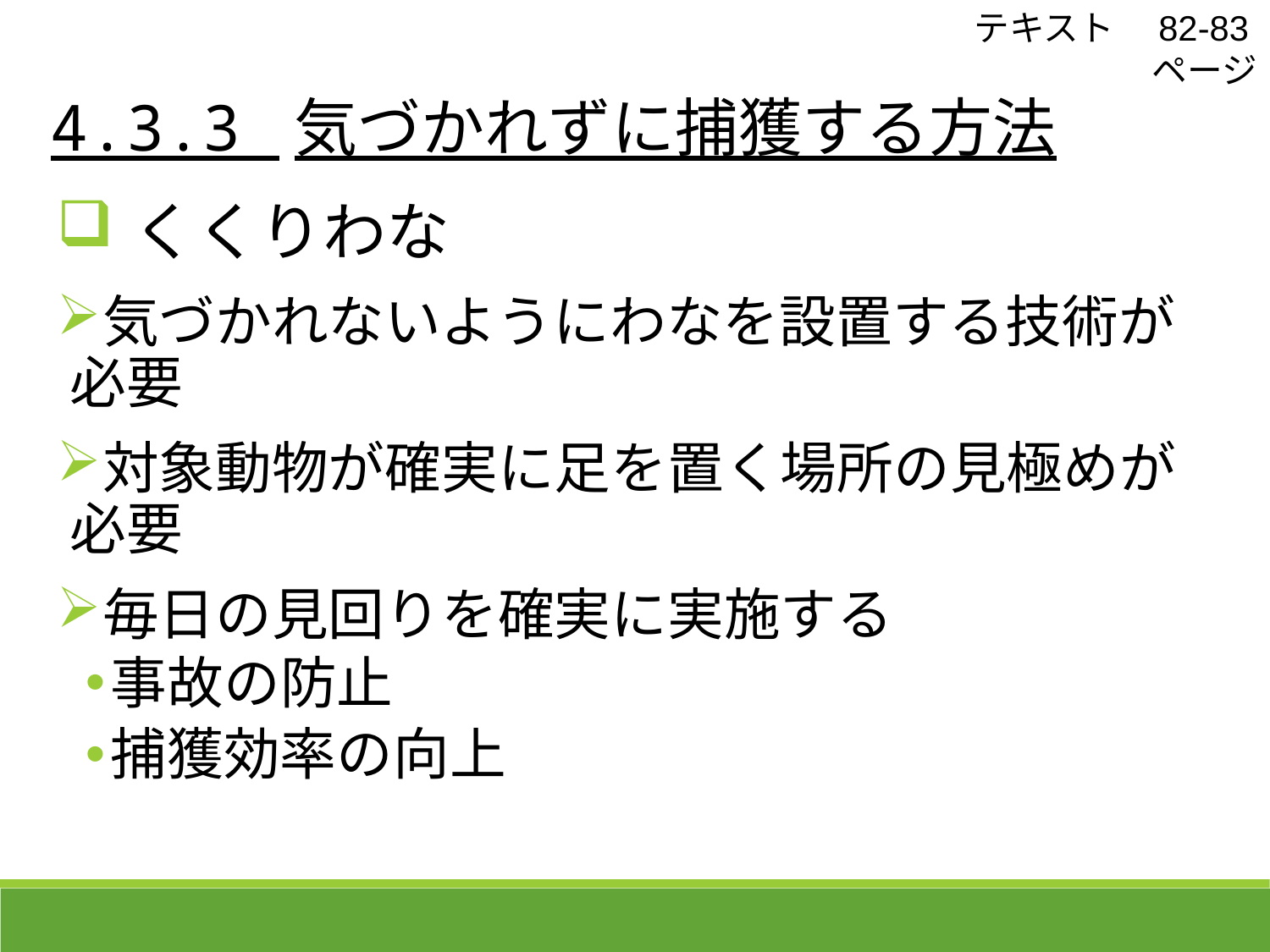

4.3.3 気づかれずに捕獲する方法
テキスト　82-83ページ
くくりわな
気づかれないようにわなを設置する技術が必要
対象動物が確実に足を置く場所の見極めが必要
毎日の見回りを確実に実施する
事故の防止
捕獲効率の向上